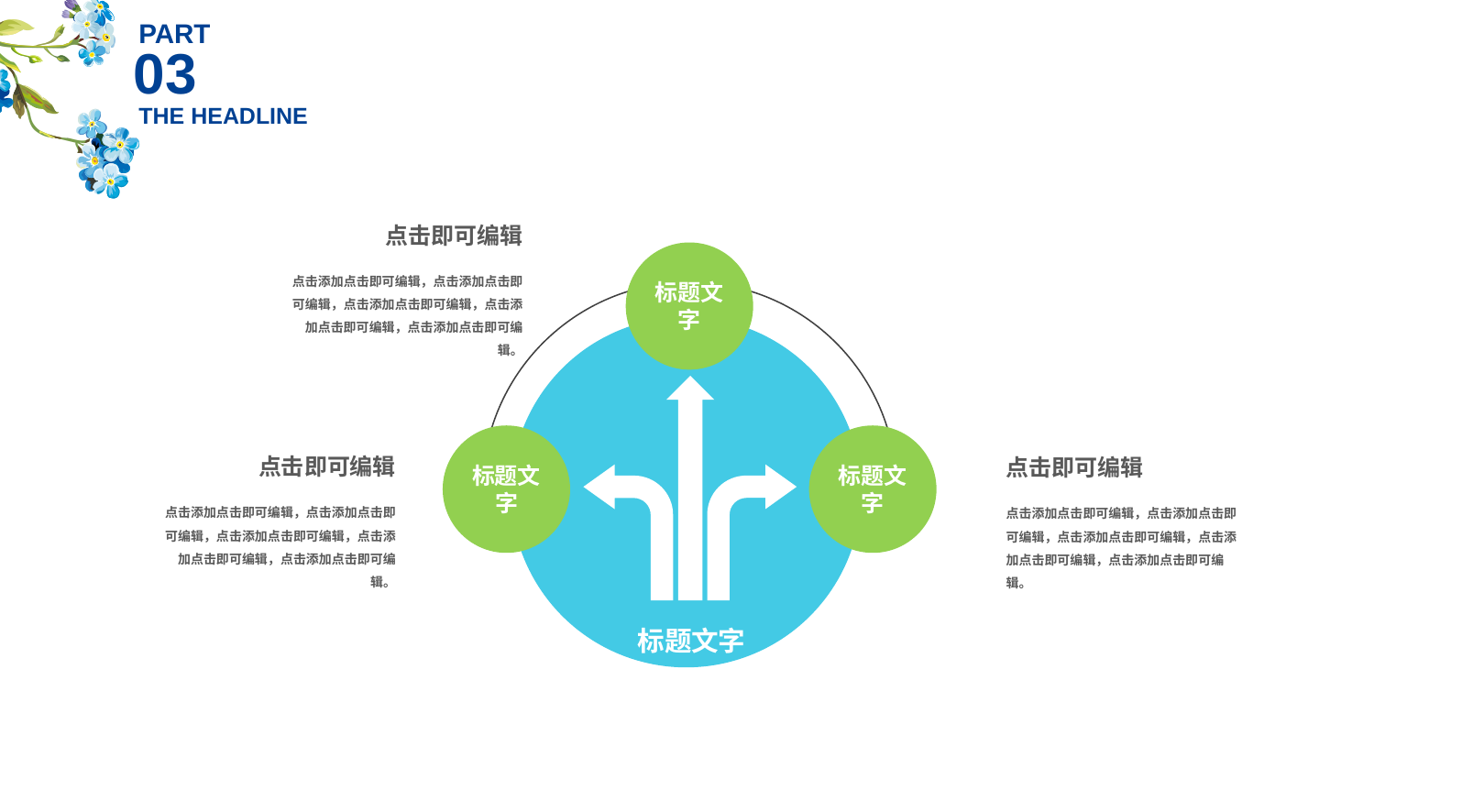

PART
03
THE HEADLINE
点击即可编辑
标题文字
点击添加点击即可编辑，点击添加点击即可编辑，点击添加点击即可编辑，点击添加点击即可编辑，点击添加点击即可编辑。

标题文字
标题文字
点击即可编辑
点击即可编辑

点击添加点击即可编辑，点击添加点击即可编辑，点击添加点击即可编辑，点击添加点击即可编辑，点击添加点击即可编辑。
点击添加点击即可编辑，点击添加点击即可编辑，点击添加点击即可编辑，点击添加点击即可编辑，点击添加点击即可编辑。
标题文字